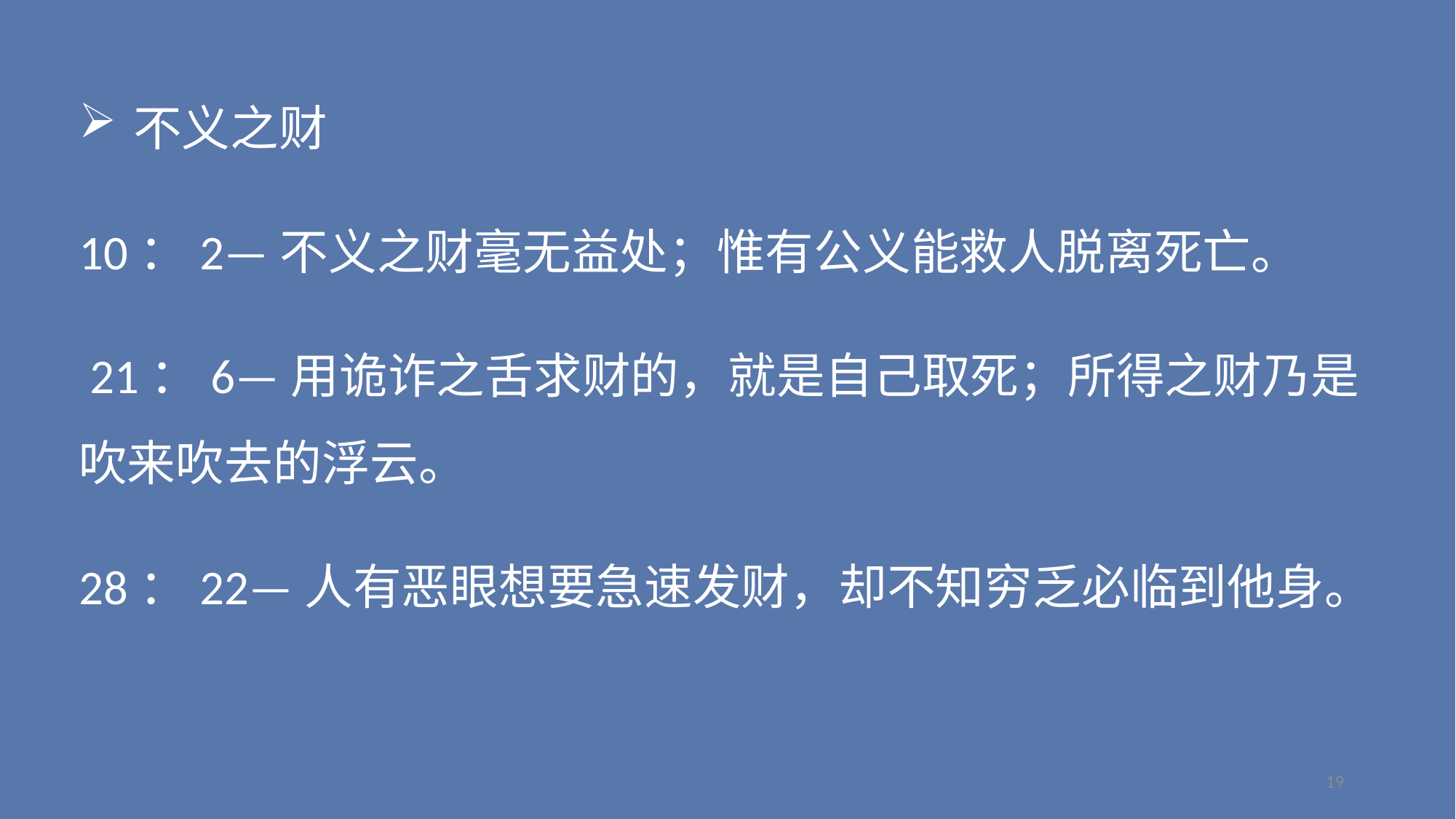

不义之财
10：2—不义之财毫无益处；惟有公义能救人脱离死亡。
 21：6—用诡诈之舌求财的，就是自己取死；所得之财乃是吹来吹去的浮云。
28：22—人有恶眼想要急速发财，却不知穷乏必临到他身。
19